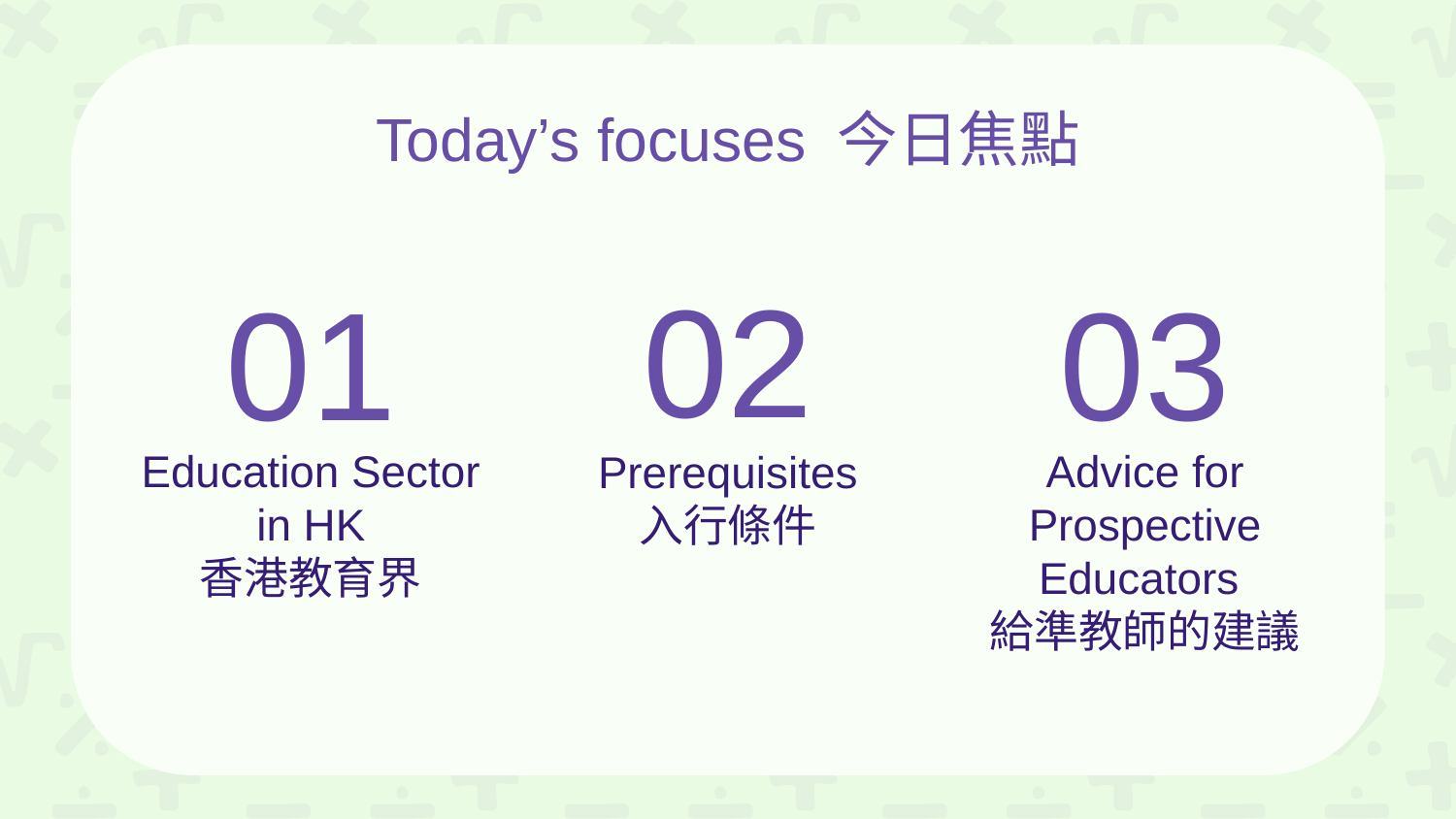

Today’s focuses 今日焦點
02
01
03
Education Sector in HK
香港教育界
Advice for Prospective Educators
給準教師的建議
Prerequisites
入行條件